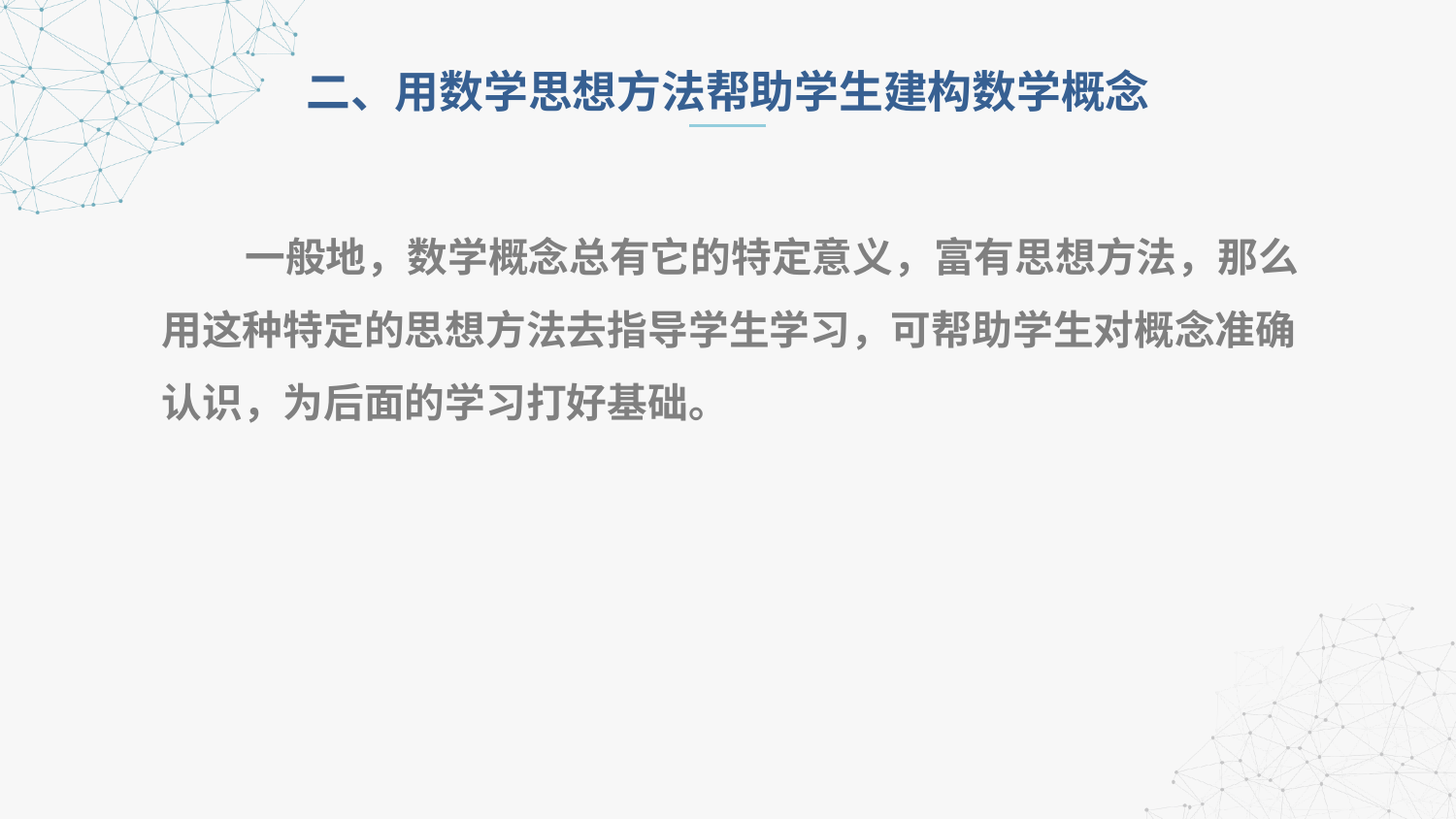

二、用数学思想方法帮助学生建构数学概念
        一般地，数学概念总有它的特定意义，富有思想方法，那么用这种特定的思想方法去指导学生学习，可帮助学生对概念准确认识，为后面的学习打好基础。